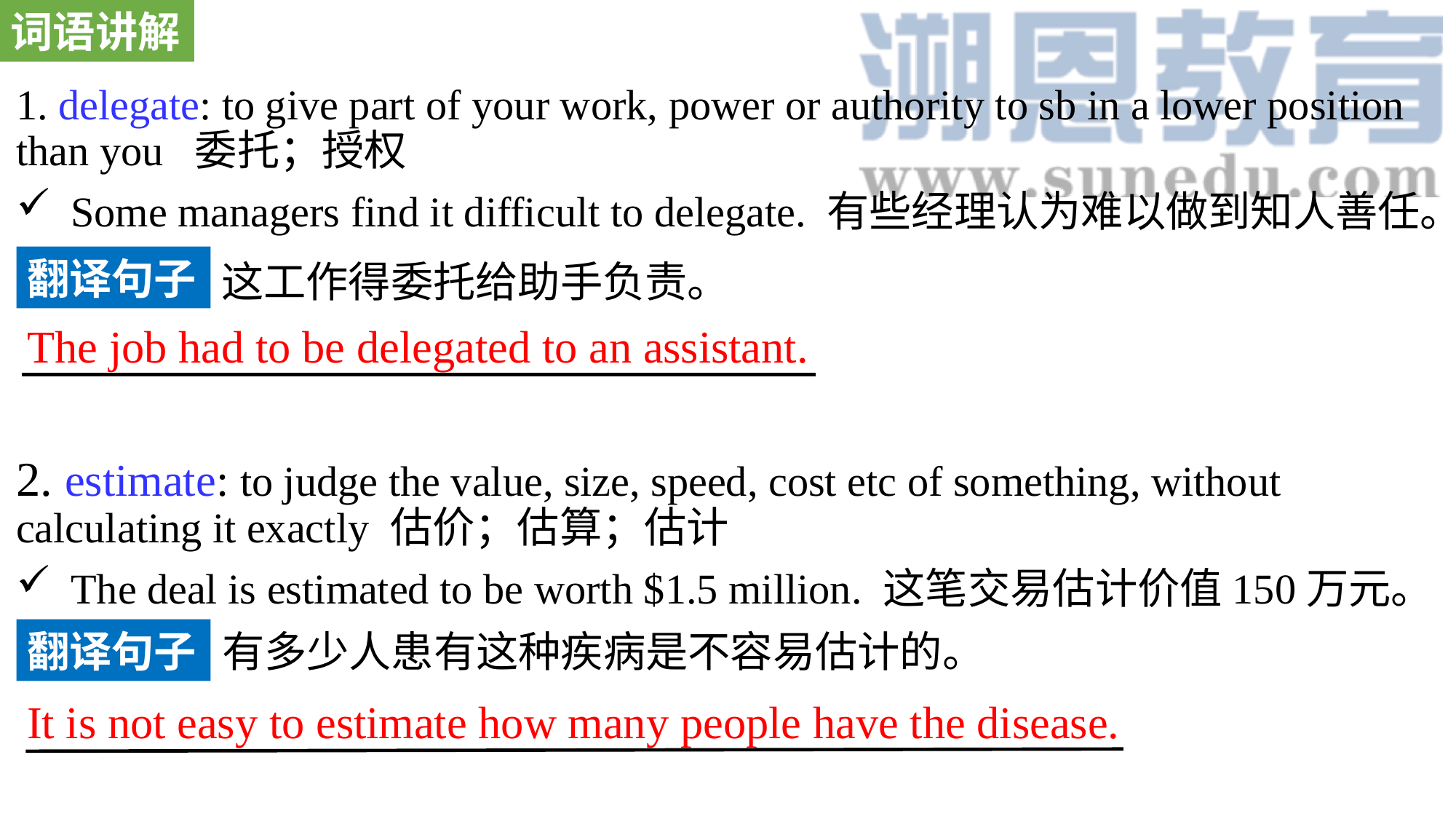

词语讲解
1. delegate: to give part of your work, power or authority to sb in a lower position than you  委托；授权
Some managers find it difficult to delegate. 有些经理认为难以做到知人善任。

2. estimate: to judge the value, size, speed, cost etc of something, without calculating it exactly 估价；估算；估计
The deal is estimated to be worth $1.5 million. 这笔交易估计价值150万元。
翻译句子
这工作得委托给助手负责。
The job had to be delegated to an assistant.
翻译句子
有多少人患有这种疾病是不容易估计的。
It is not easy to estimate how many people have the disease.